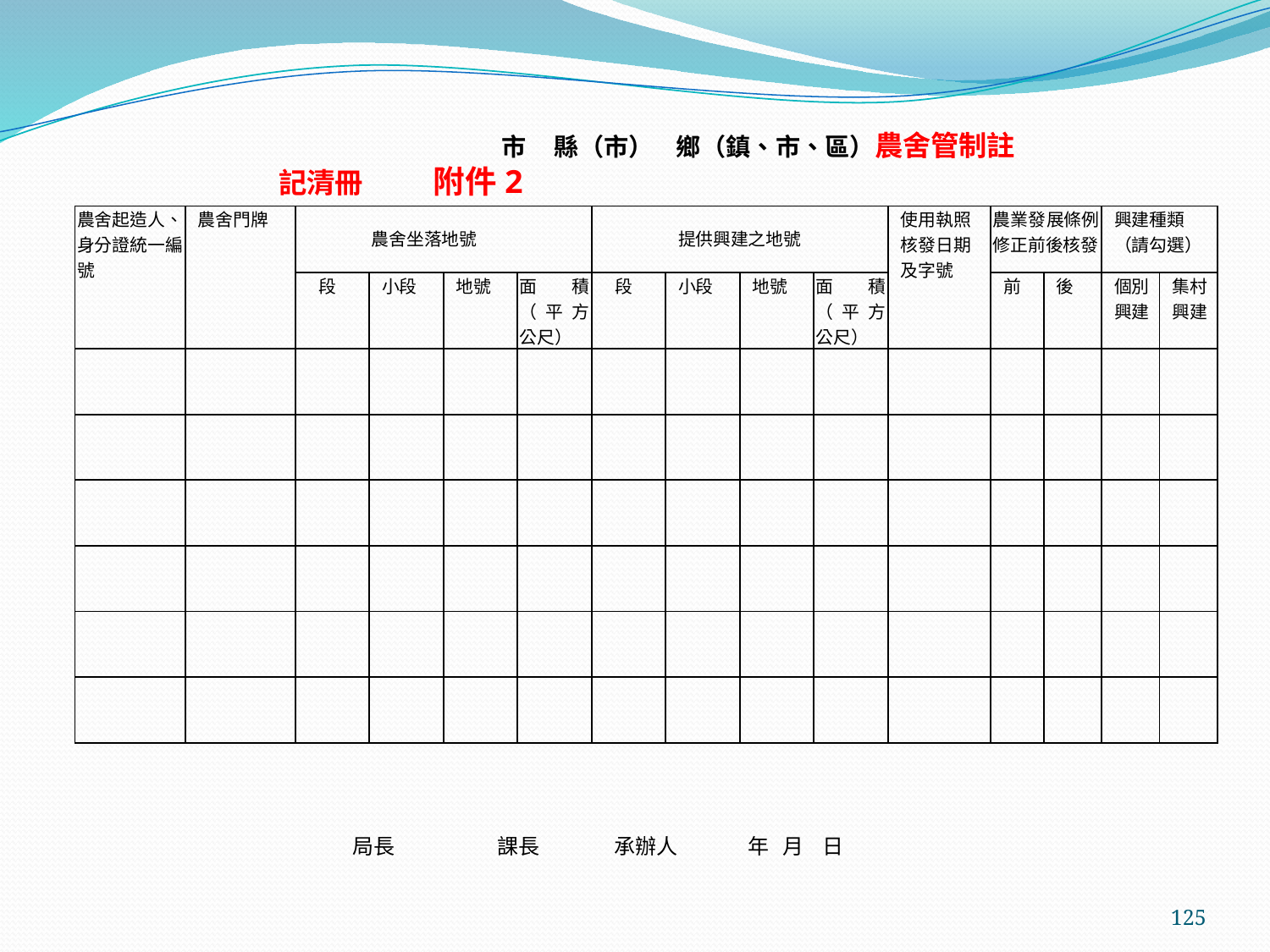

市     縣（市）    鄉（鎮、市、區）農舍管制註記清冊           附件2

局長                      課長                承辦人               年   月    日
| 農舍起造人、身分證統一編號 | 農舍門牌 | 農舍坐落地號 |  |  |  | 提供興建之地號 |  |  |  | 使用執照 核發日期 及字號 | 農業發展條例修正前後核發 |  | 興建種類 （請勾選） |  |
| --- | --- | --- | --- | --- | --- | --- | --- | --- | --- | --- | --- | --- | --- | --- |
|  |  | 段 | 小段 | 地號 | 面積（平方公尺） | 段 | 小段 | 地號 | 面積（平方公尺） |  | 前 | 後 | 個別興建 | 集村興建 |
|  |  |  |  |  |  |  |  |  |  |  |  |  |  |  |
|  |  |  |  |  |  |  |  |  |  |  |  |  |  |  |
|  |  |  |  |  |  |  |  |  |  |  |  |  |  |  |
|  |  |  |  |  |  |  |  |  |  |  |  |  |  |  |
|  |  |  |  |  |  |  |  |  |  |  |  |  |  |  |
|  |  |  |  |  |  |  |  |  |  |  |  |  |  |  |
125